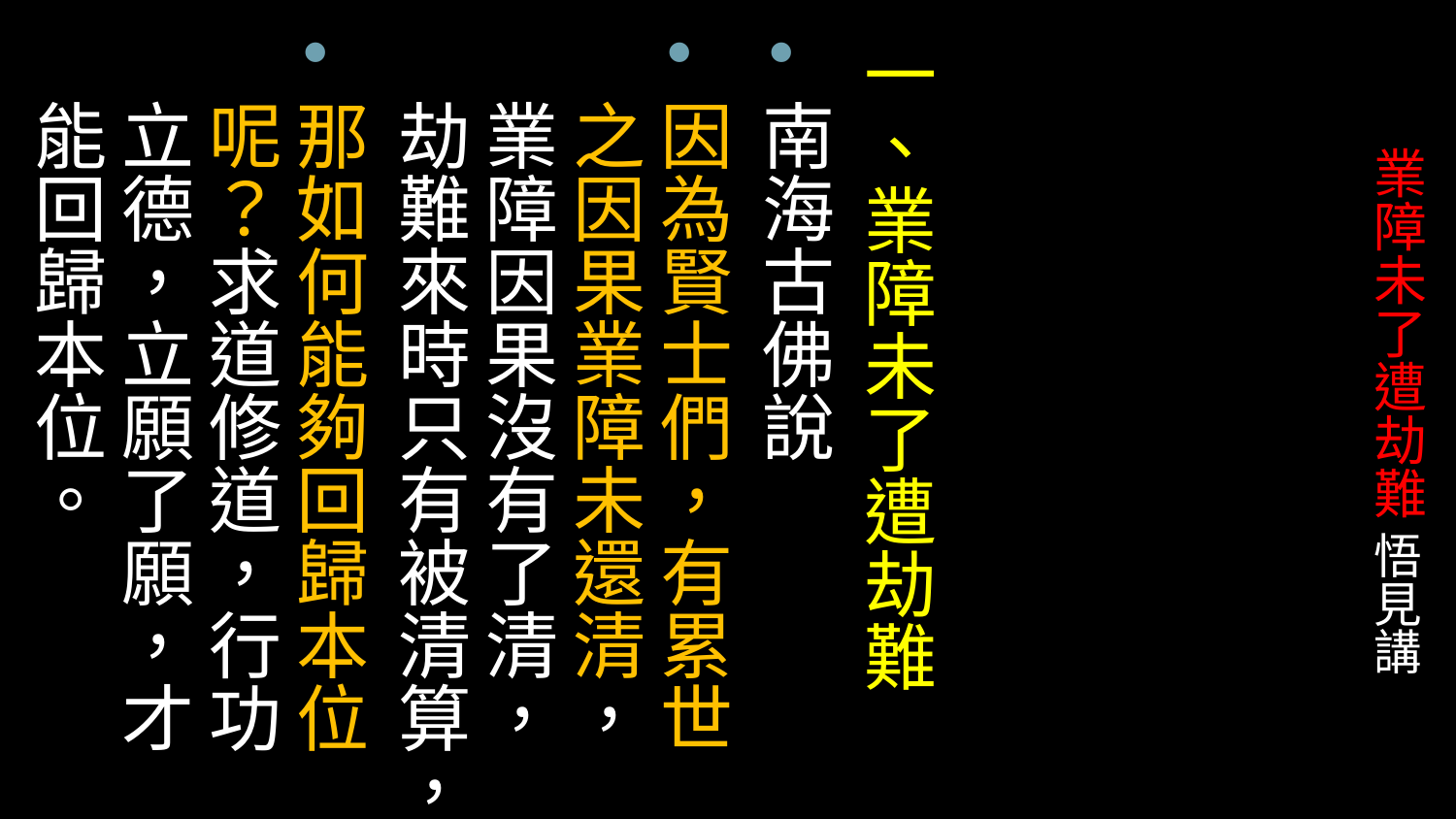

一、業障未了遭劫難
南海古佛說
因為賢士們，有累世之因果業障未還清，業障因果沒有了清，劫難來時只有被清算，
那如何能夠回歸本位呢？求道修道，行功立德，立願了願，才能回歸本位。
# 業障未了遭劫難 悟見講